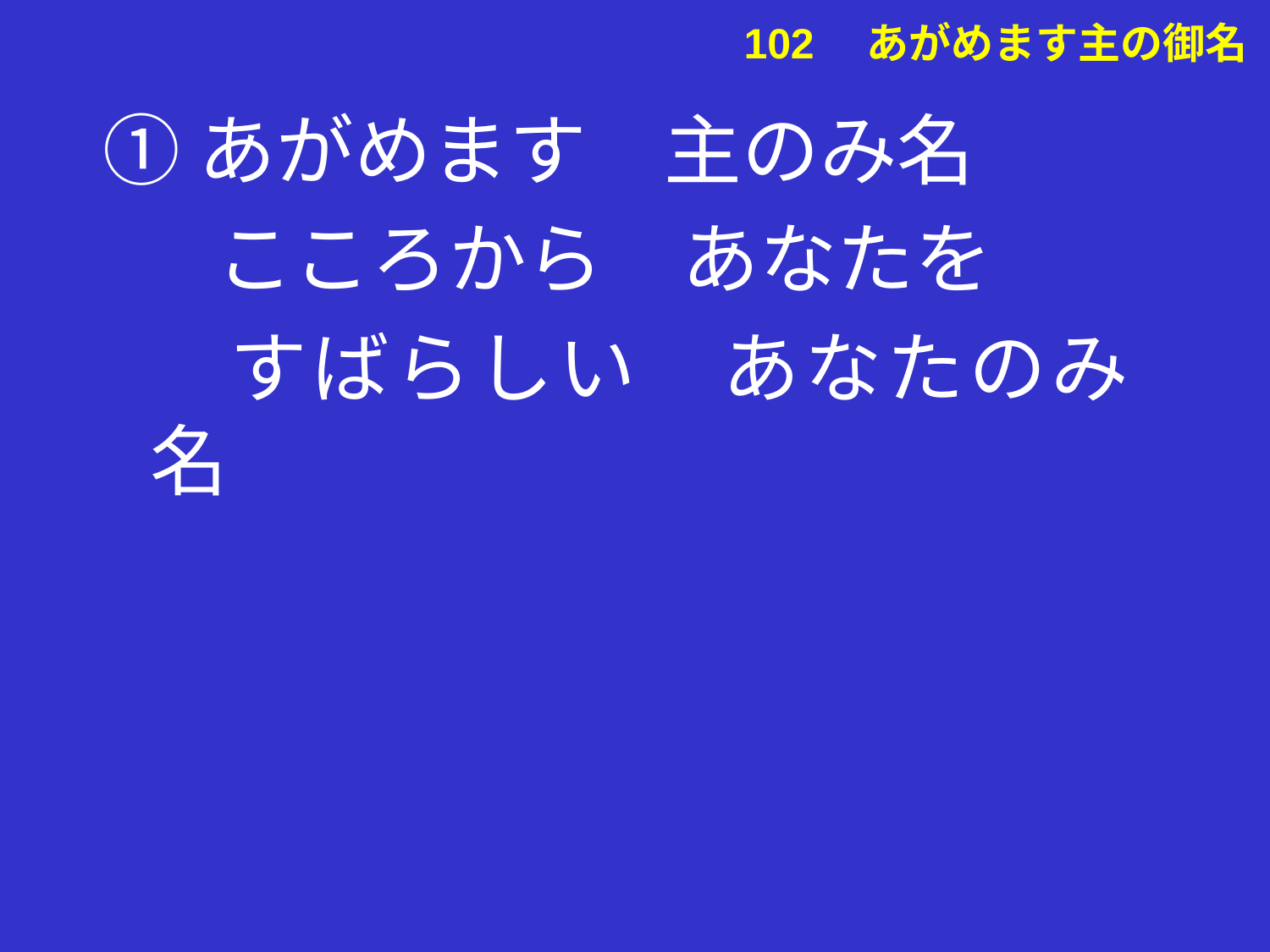

①あがめます　主のみ名
 　こころから　あなたを
 　すばらしい　あなたのみ名

# 102　あがめます主の御名